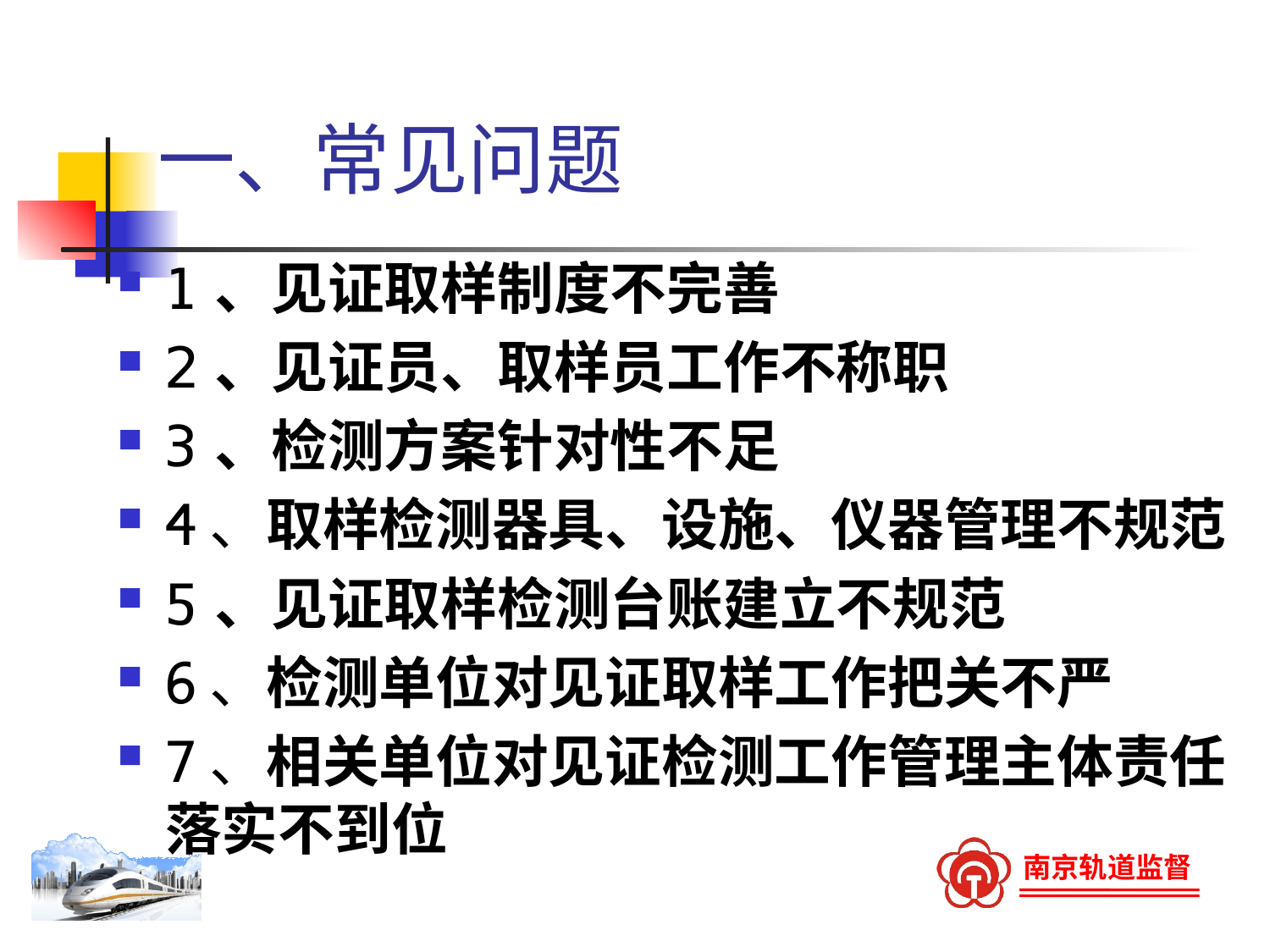

# 一、常见问题
1、见证取样制度不完善
2、见证员、取样员工作不称职
3、检测方案针对性不足
4、取样检测器具、设施、仪器管理不规范
5、见证取样检测台账建立不规范
6、检测单位对见证取样工作把关不严
7、相关单位对见证检测工作管理主体责任落实不到位